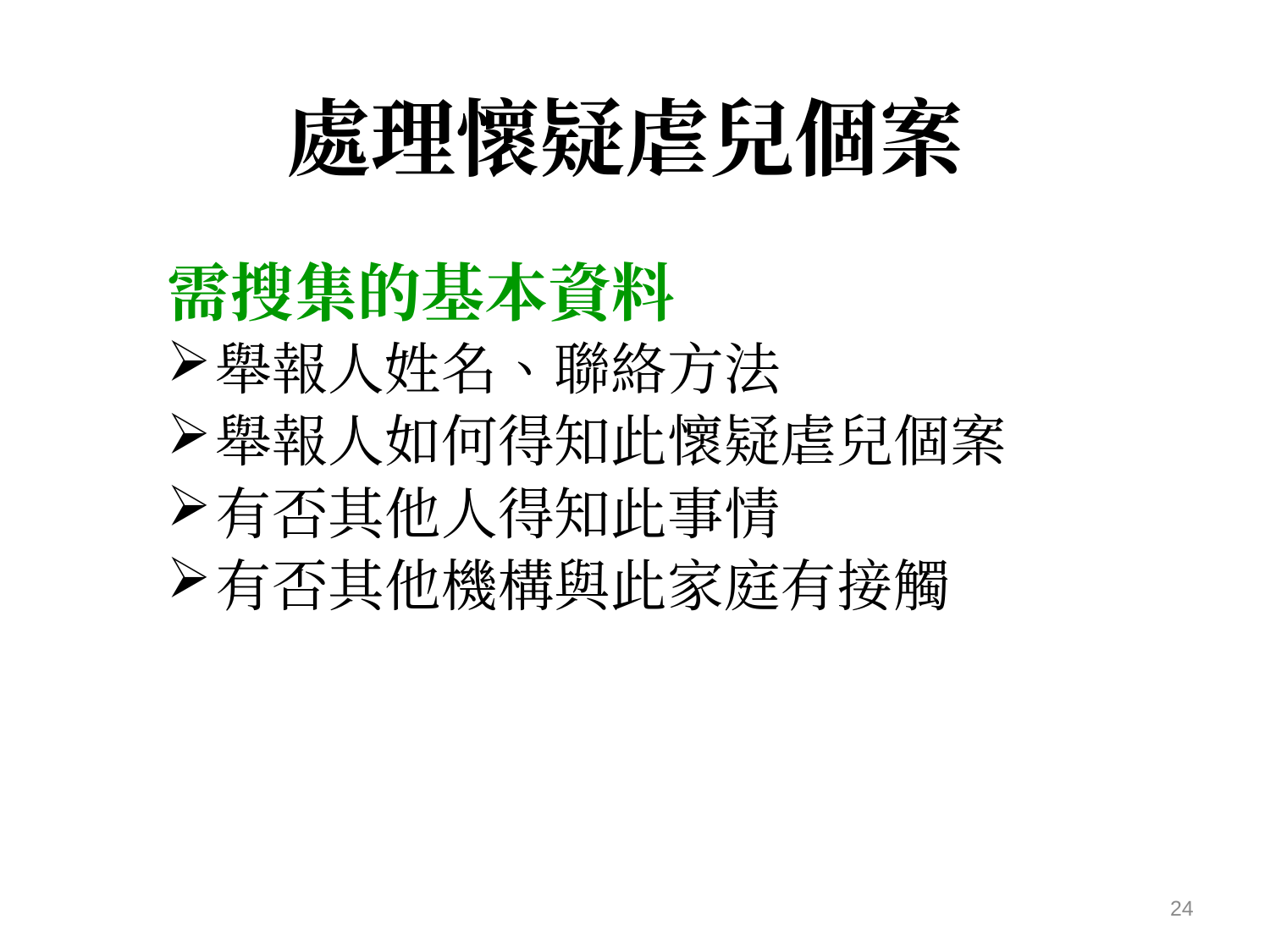

# 處理懷疑虐兒個案
需搜集的基本資料
舉報人姓名、聯絡方法
舉報人如何得知此懷疑虐兒個案
有否其他人得知此事情
有否其他機構與此家庭有接觸
24